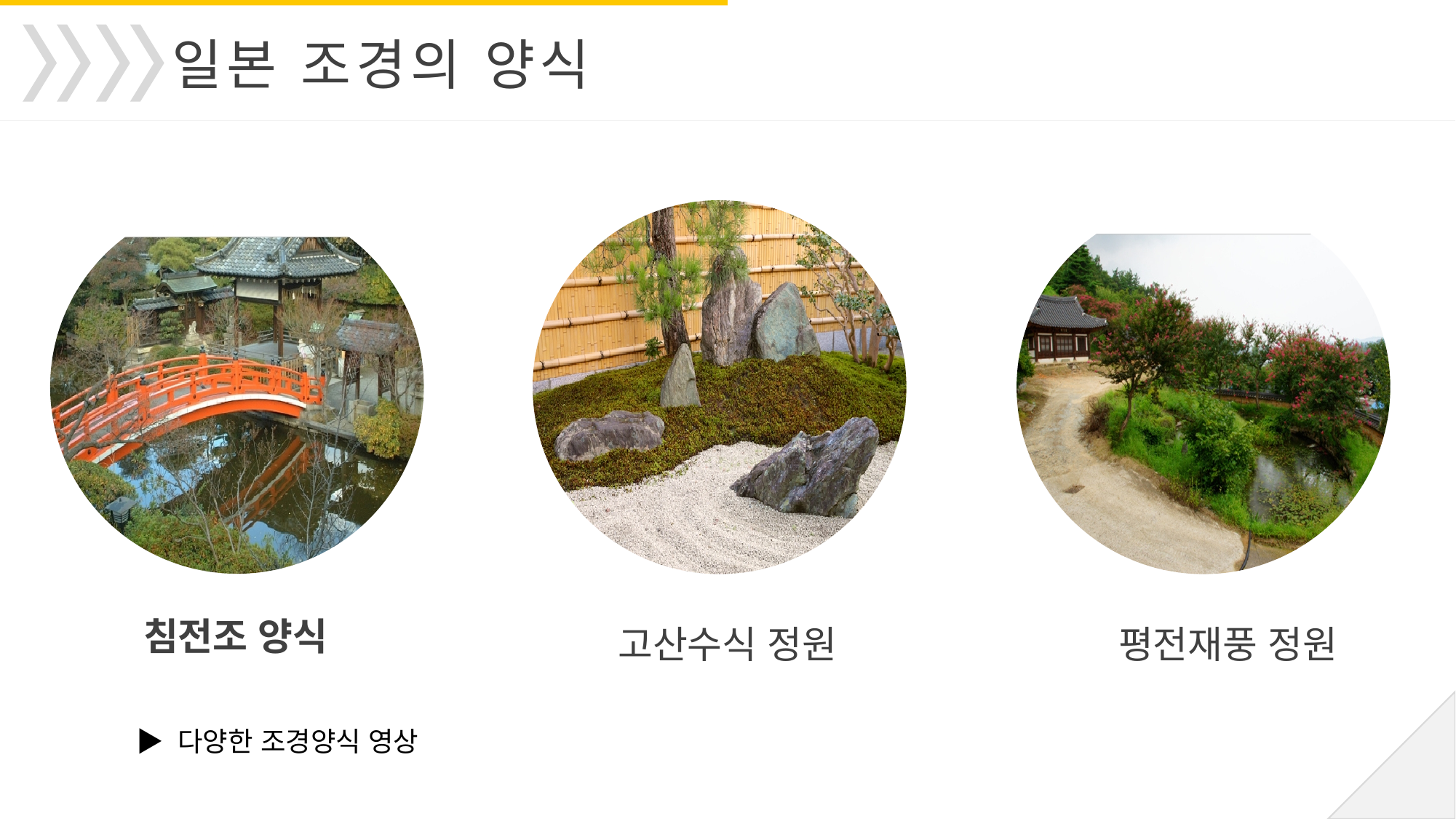

일본 조경의 양식

침전조 양식
고산수식 정원
평전재풍 정원
▶ 다양한 조경양식 영상